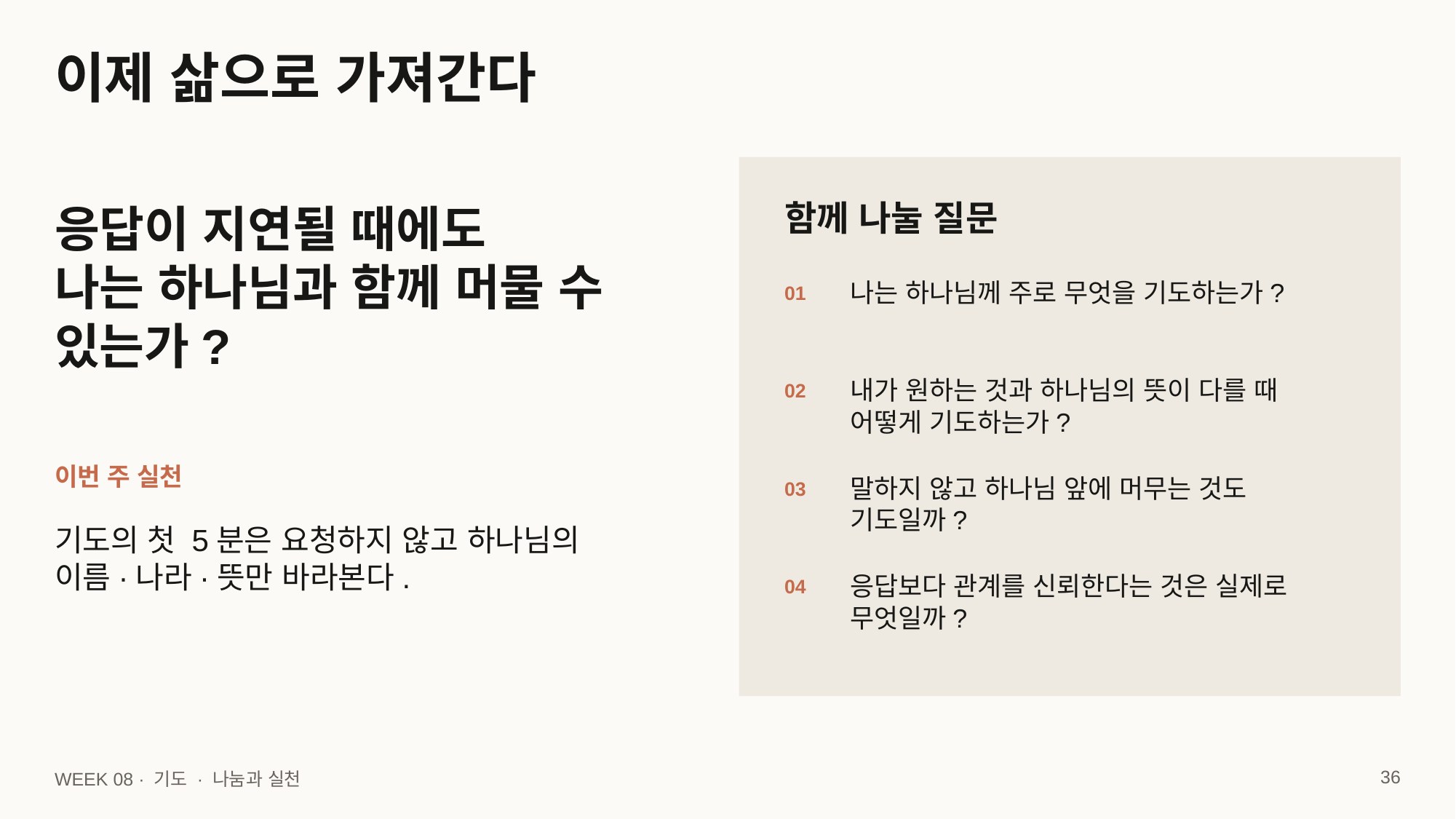

이제 삶으로 가져간다

함께 나눌 질문
응답이 지연될 때에도
나는 하나님과 함께 머물 수 있는가?
나는 하나님께 주로 무엇을 기도하는가?
01
내가 원하는 것과 하나님의 뜻이 다를 때 어떻게 기도하는가?
02
이번 주 실천
말하지 않고 하나님 앞에 머무는 것도 기도일까?
03
기도의 첫 5분은 요청하지 않고 하나님의 이름·나라·뜻만 바라본다.
응답보다 관계를 신뢰한다는 것은 실제로 무엇일까?
04
36
WEEK 08 · 기도 · 나눔과 실천